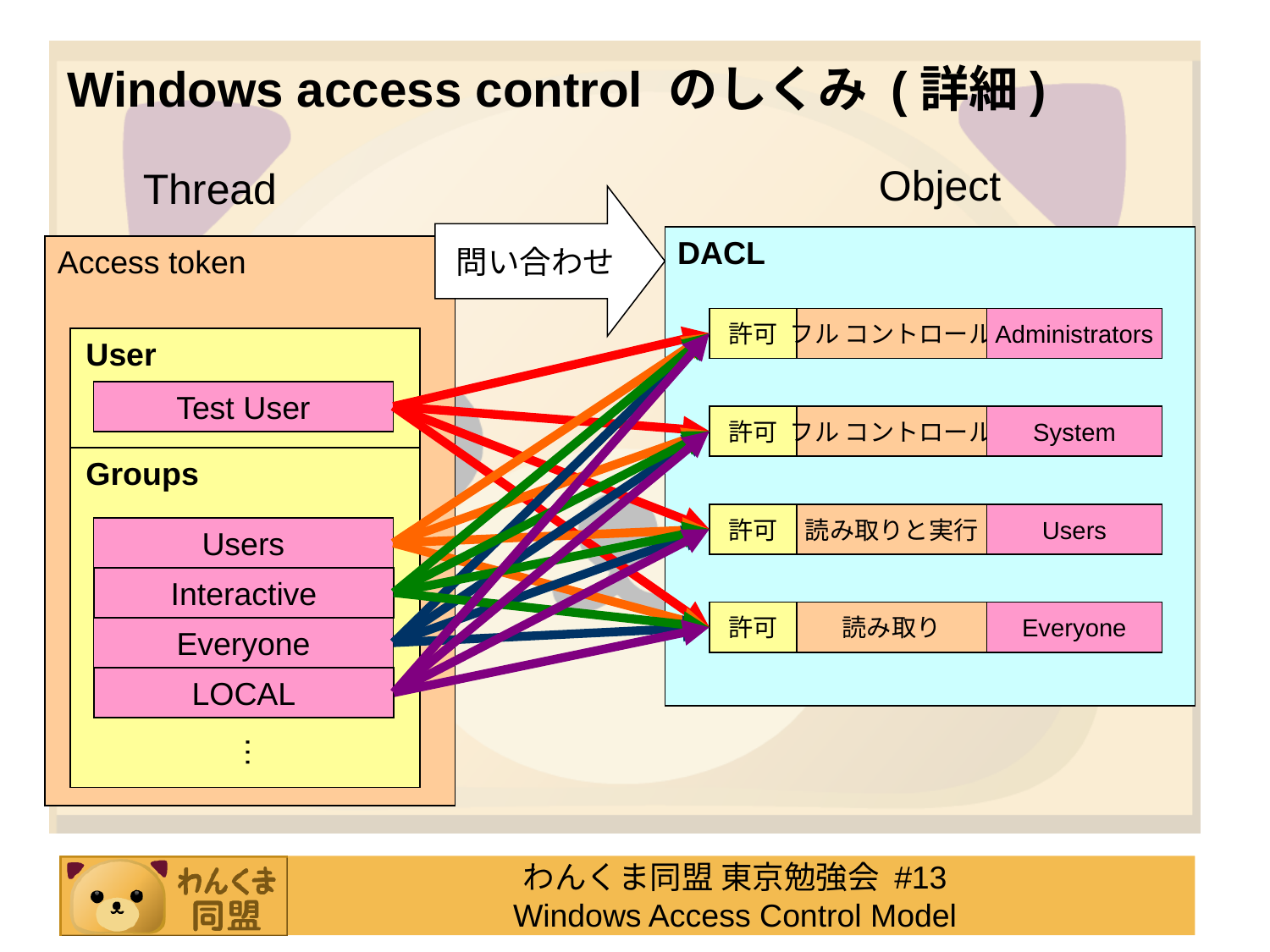

# Windows access control のしくみ (詳細)
Object
Thread
問い合わせ
DACL

Access token
許可
フル コントロール
Administrators
User

Test User
許可
フル コントロール
System
Groups

Users
Interactive
Everyone
LOCAL
…
許可
読み取りと実行
Users
許可
読み取り
Everyone